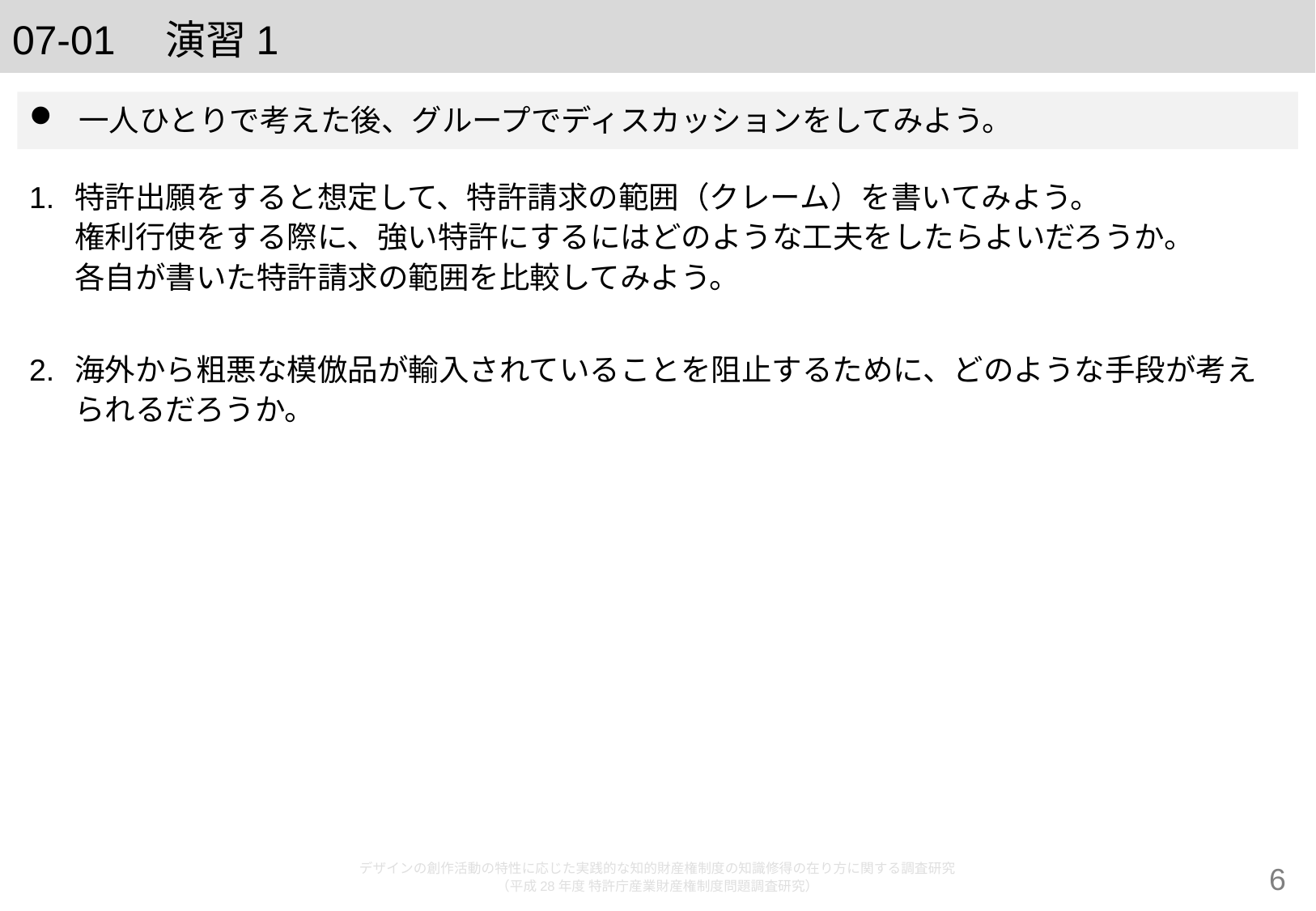

# 07-01　演習1
一人ひとりで考えた後、グループでディスカッションをしてみよう。
特許出願をすると想定して、特許請求の範囲（クレーム）を書いてみよう。
権利行使をする際に、強い特許にするにはどのような工夫をしたらよいだろうか。
各自が書いた特許請求の範囲を比較してみよう。

海外から粗悪な模倣品が輸入されていることを阻止するために、どのような手段が考えられるだろうか。
デザインの創作活動の特性に応じた実践的な知的財産権制度の知識修得の在り方に関する調査研究
（平成28年度 特許庁産業財産権制度問題調査研究）
6